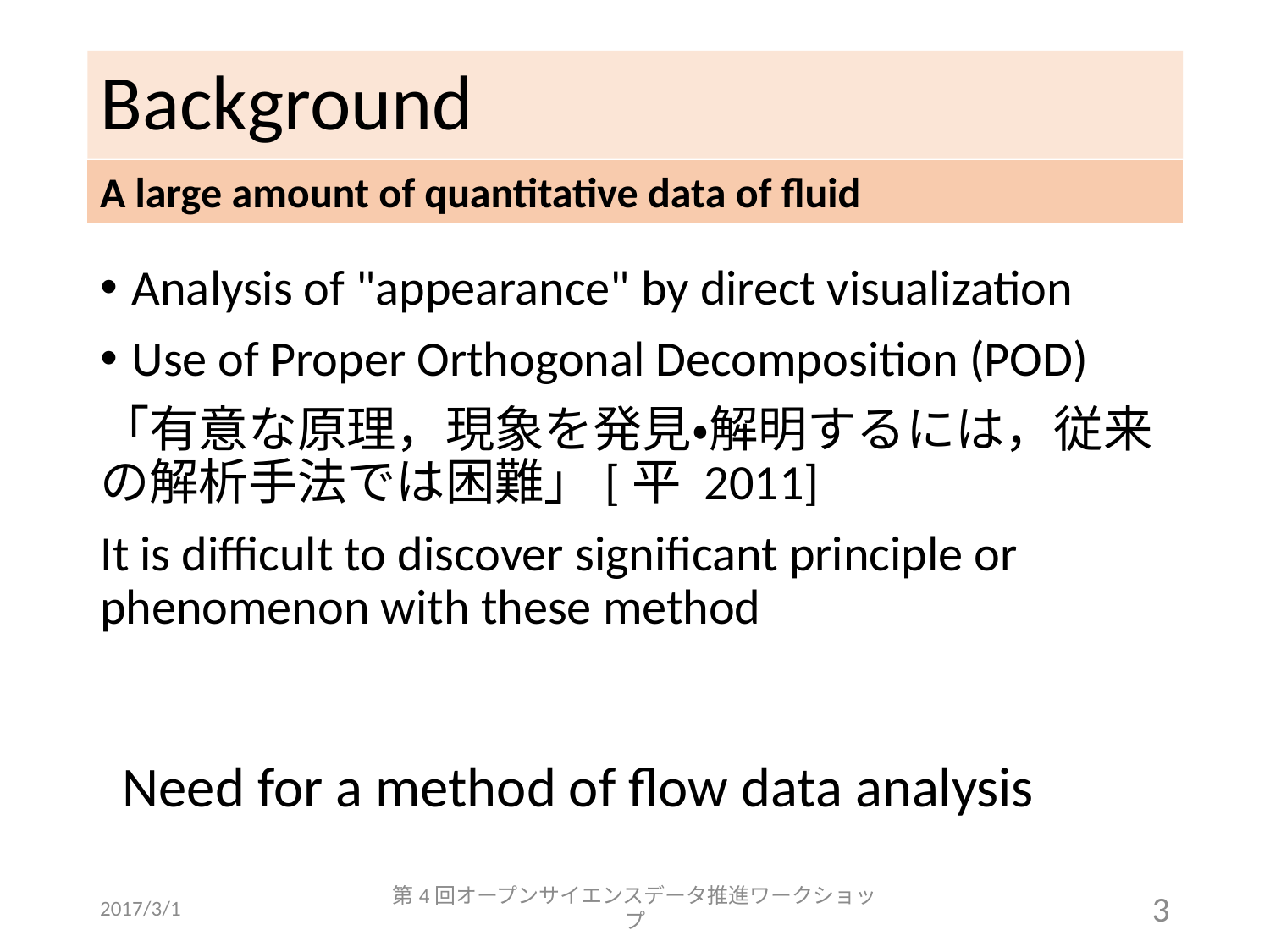

# Background
A large amount of quantitative data of fluid
Analysis of "appearance" by direct visualization
Use of Proper Orthogonal Decomposition (POD)
「有意な原理，現象を発見・解明するには，従来の解析手法では困難」[平 2011]
It is difficult to discover significant principle or phenomenon with these method
Need for a method of flow data analysis
2017/3/1
第4回オープンサイエンスデータ推進ワークショップ
3